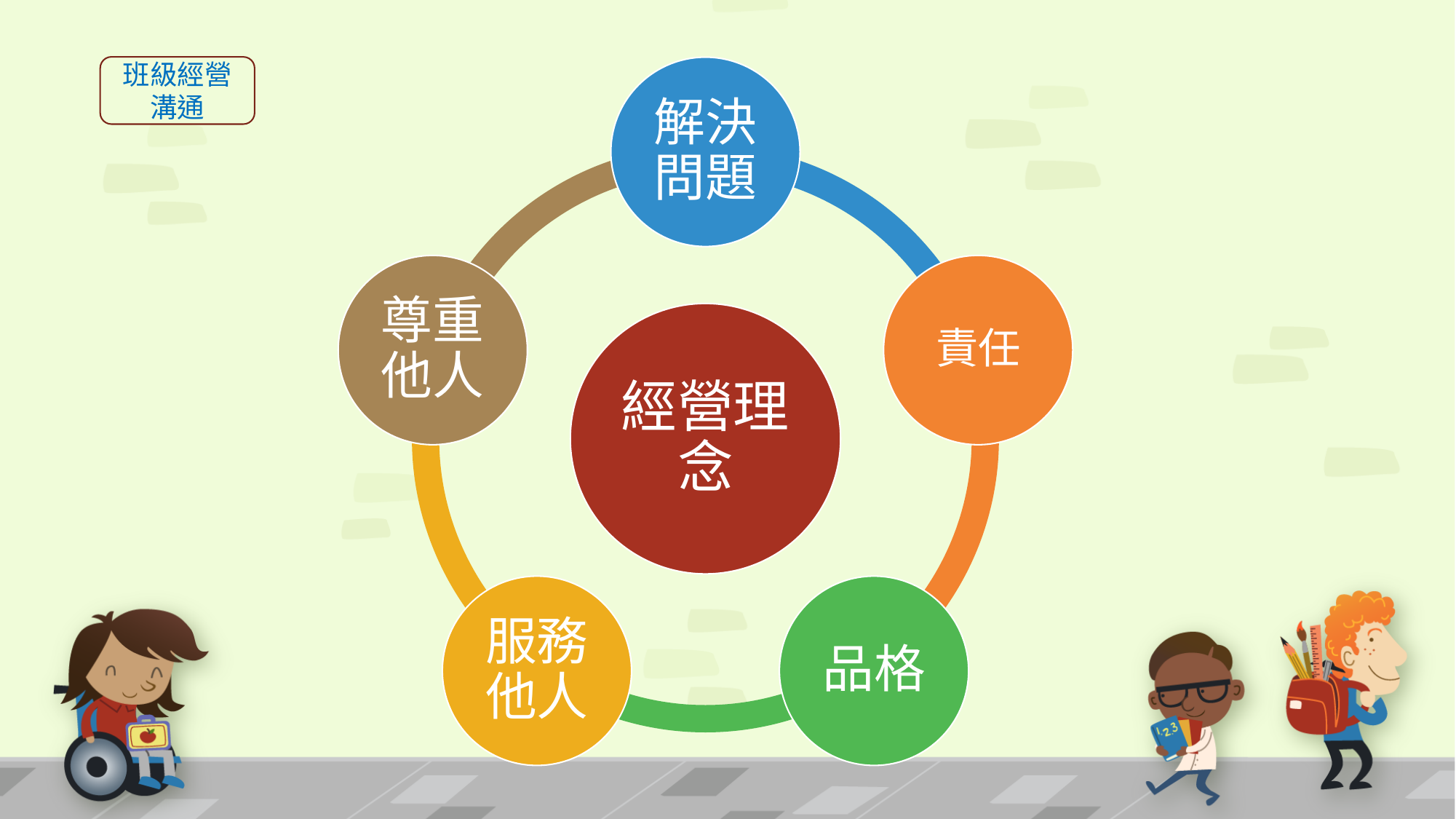

班級經營溝通
經營理念
解決問題
責任
品格
服務他人
尊重他人